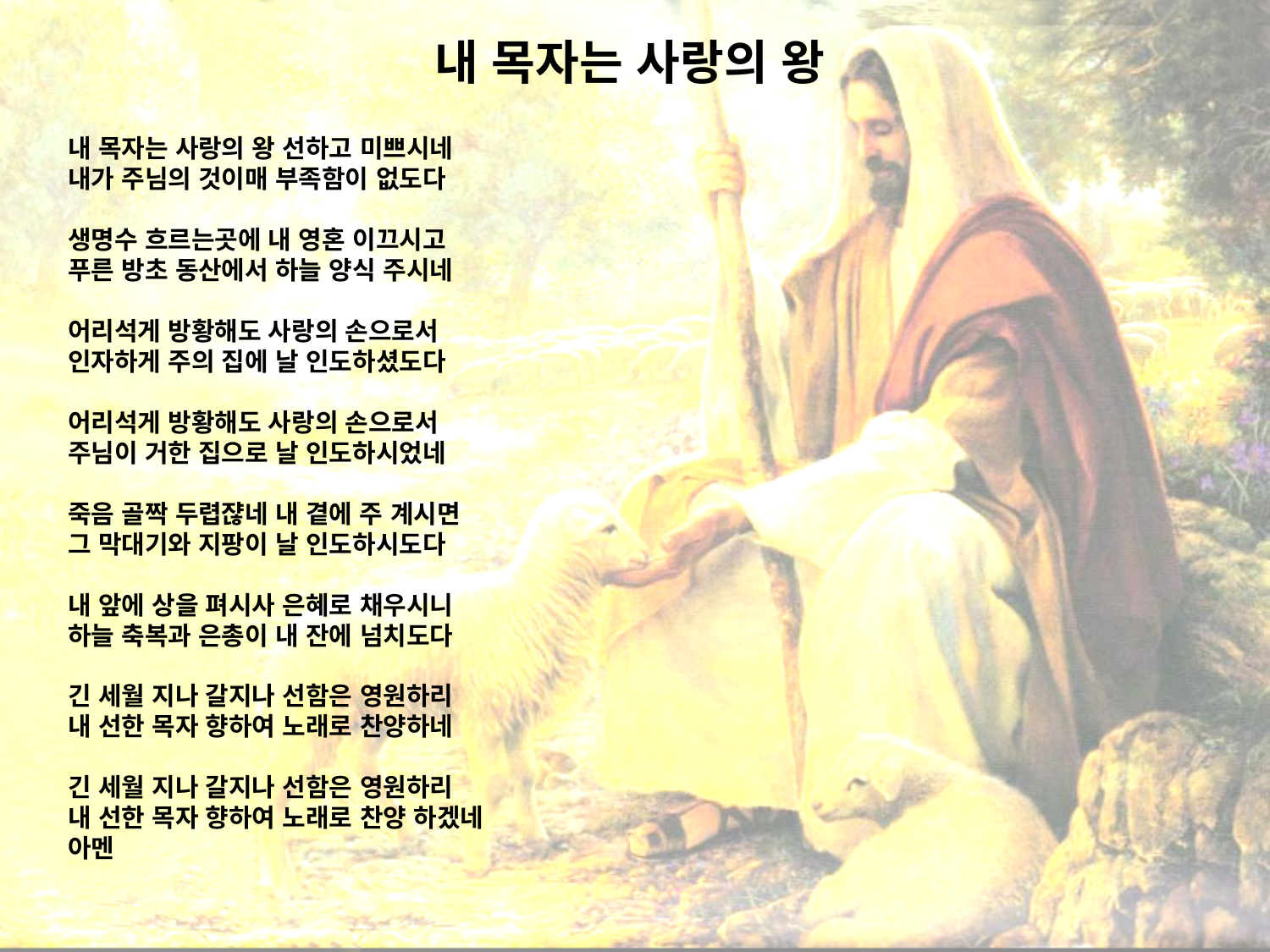

# 내 목자는 사랑의 왕
내 목자는 사랑의 왕 선하고 미쁘시네
내가 주님의 것이매 부족함이 없도다
생명수 흐르는곳에 내 영혼 이끄시고
푸른 방초 동산에서 하늘 양식 주시네
어리석게 방황해도 사랑의 손으로서
인자하게 주의 집에 날 인도하셨도다
어리석게 방황해도 사랑의 손으로서
주님이 거한 집으로 날 인도하시었네
죽음 골짝 두렵쟎네 내 곁에 주 계시면
그 막대기와 지팡이 날 인도하시도다
내 앞에 상을 펴시사 은혜로 채우시니
하늘 축복과 은총이 내 잔에 넘치도다
긴 세월 지나 갈지나 선함은 영원하리
내 선한 목자 향하여 노래로 찬양하네
긴 세월 지나 갈지나 선함은 영원하리
내 선한 목자 향하여 노래로 찬양 하겠네
아멘